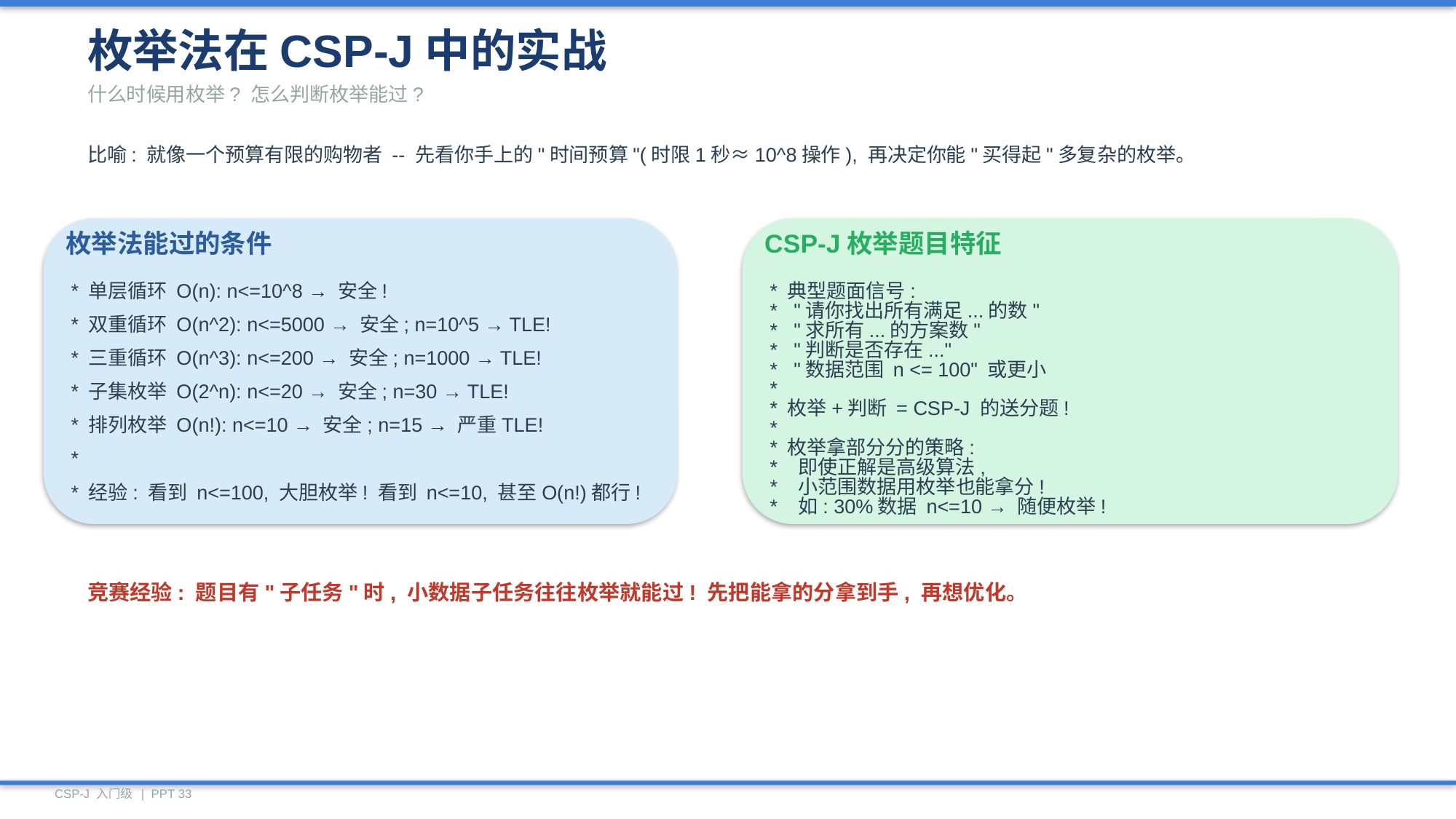

枚举法在CSP-J中的实战
什么时候用枚举? 怎么判断枚举能过?
比喻: 就像一个预算有限的购物者 -- 先看你手上的"时间预算"(时限1秒≈10^8操作), 再决定你能"买得起"多复杂的枚举。

枚举法能过的条件
CSP-J枚举题目特征
* 单层循环 O(n): n<=10^8 → 安全!
* 典型题面信号:
*   "请你找出所有满足...的数"
* 双重循环 O(n^2): n<=5000 → 安全; n=10^5 → TLE!
*   "求所有...的方案数"
*   "判断是否存在..."
* 三重循环 O(n^3): n<=200 → 安全; n=1000 → TLE!
*   "数据范围 n <= 100" 或更小
*
* 子集枚举 O(2^n): n<=20 → 安全; n=30 → TLE!
* 枚举+判断 = CSP-J 的送分题!
* 排列枚举 O(n!): n<=10 → 安全; n=15 → 严重TLE!
*
* 枚举拿部分分的策略:
*
*   即使正解是高级算法,
*   小范围数据用枚举也能拿分!
* 经验: 看到 n<=100, 大胆枚举! 看到 n<=10, 甚至O(n!)都行!
*   如: 30%数据 n<=10 → 随便枚举!
竞赛经验: 题目有"子任务"时, 小数据子任务往往枚举就能过! 先把能拿的分拿到手, 再想优化。

CSP-J 入门级  |  PPT 33